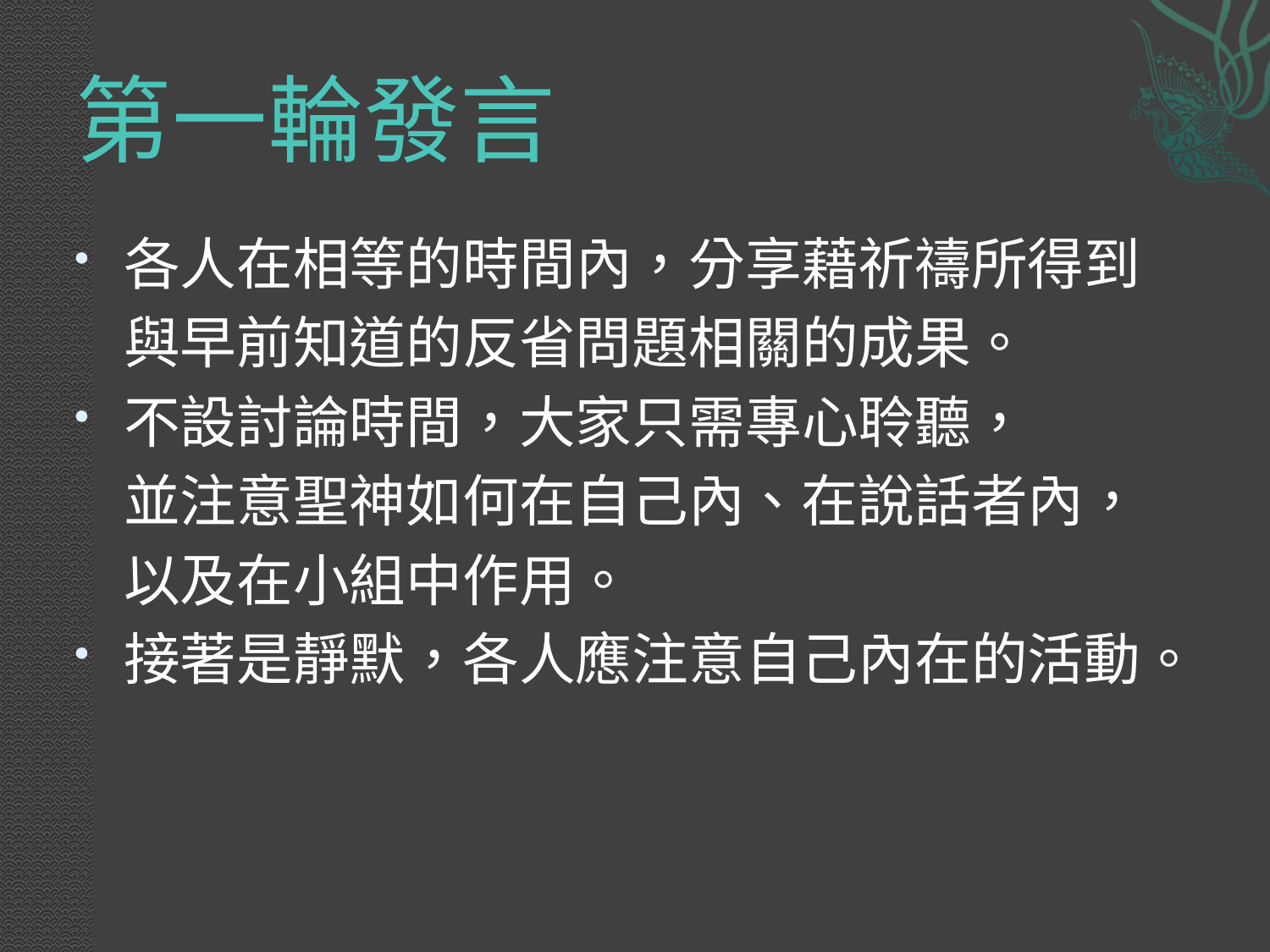

# 第一輪發言
各人在相等的時間內，分享藉祈禱所得到
	與早前知道的反省問題相關的成果。
不設討論時間，大家只需專心聆聽，
	並注意聖神如何在自己內、在說話者內，
	以及在小組中作用。
接著是靜默，各人應注意自己內在的活動。